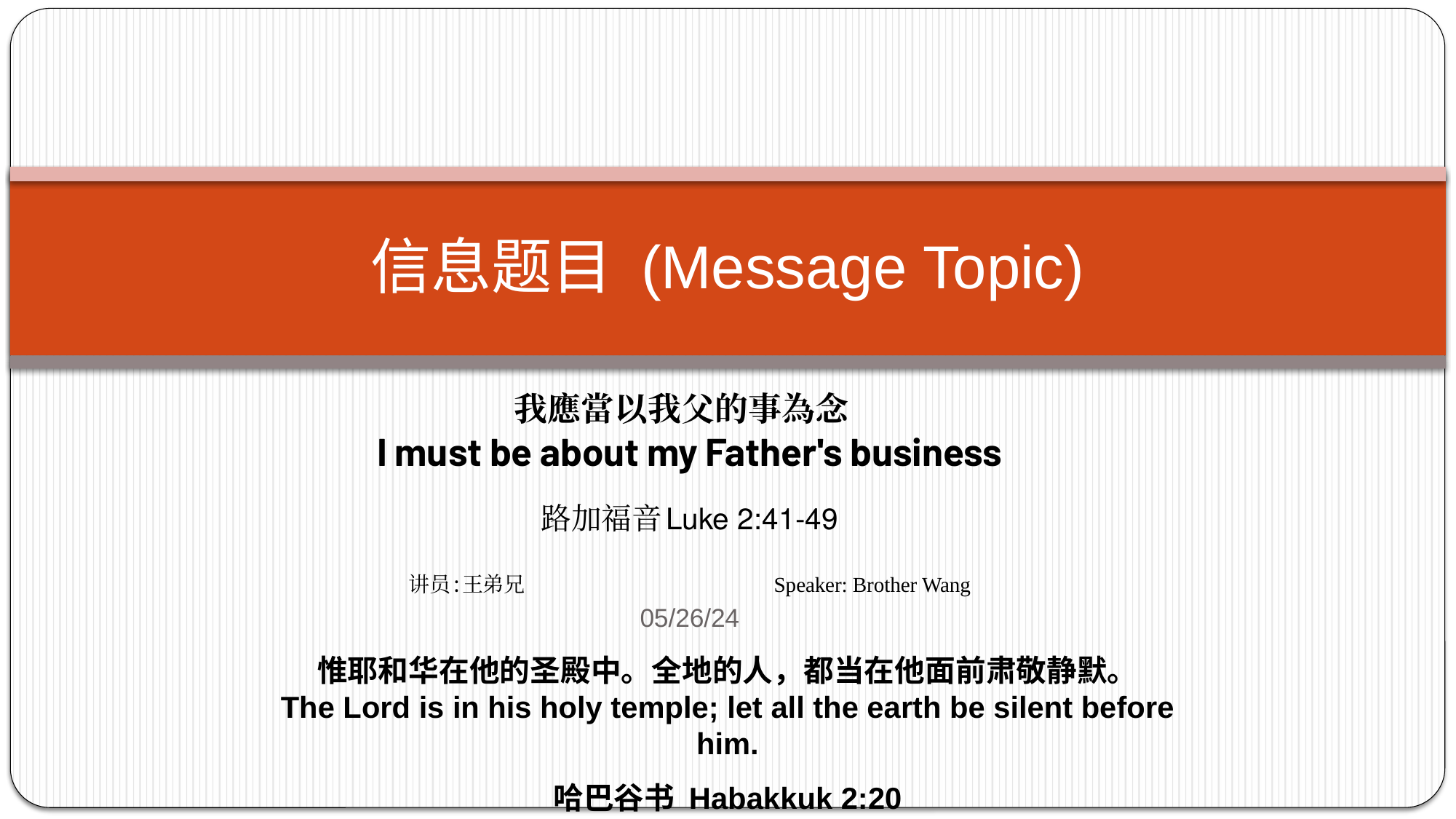

# 信息题目 (Message Topic)
我應當以我父的事為念
I must be about my Father's business

路加福音Luke 2:41-49

讲员:王弟兄                                                    Speaker: Brother Wang
05/26/24
惟耶和华在他的圣殿中。全地的人，都当在他面前肃敬静默。
The Lord is in his holy temple; let all the earth be silent before him.
哈巴谷书 Habakkuk 2:20